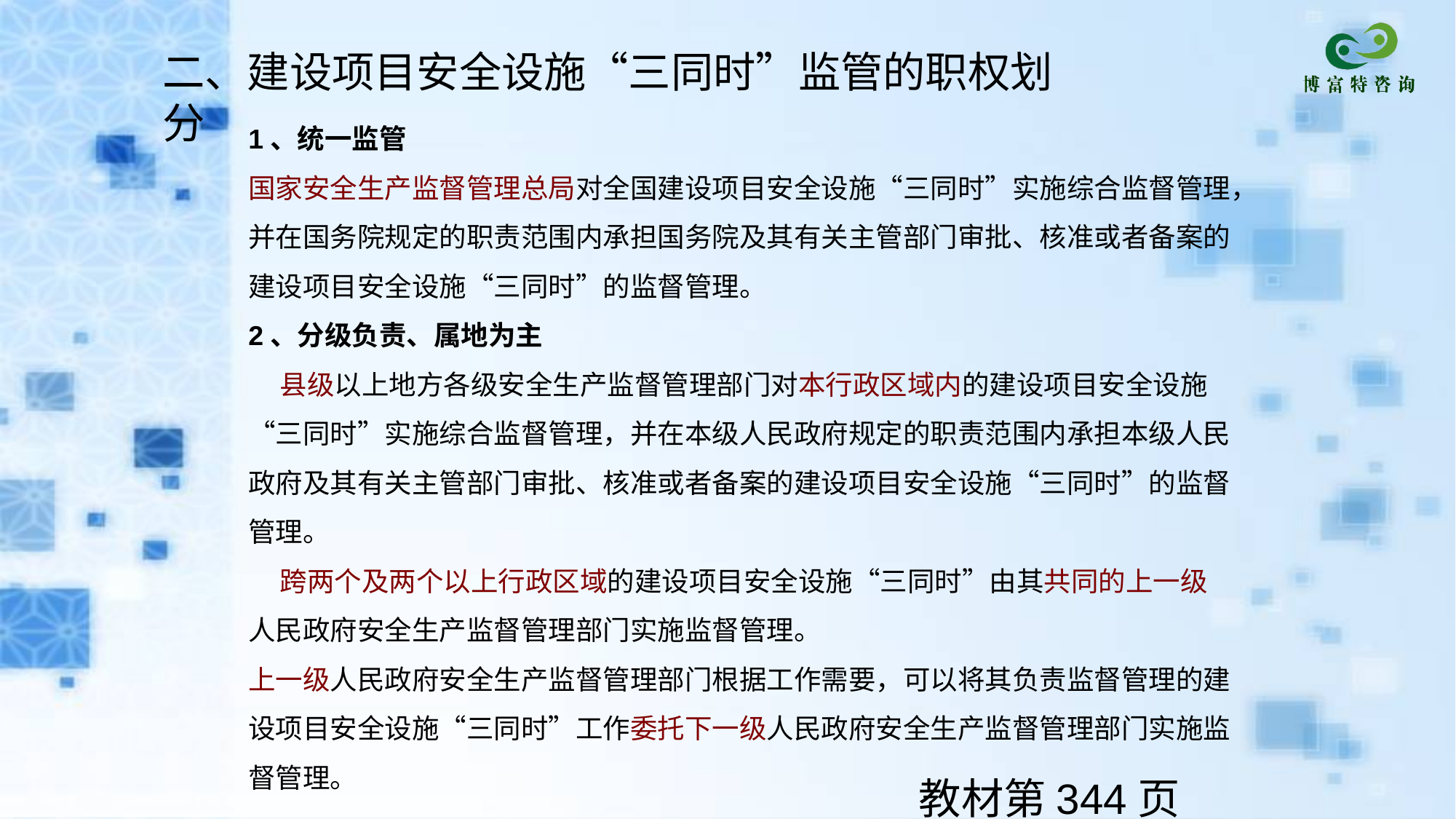

二、建设项目安全设施“三同时”监管的职权划分
1、统一监管
国家安全生产监督管理总局对全国建设项目安全设施“三同时”实施综合监督管理，并在国务院规定的职责范围内承担国务院及其有关主管部门审批、核准或者备案的建设项目安全设施“三同时”的监督管理。
2、分级负责、属地为主
    县级以上地方各级安全生产监督管理部门对本行政区域内的建设项目安全设施“三同时”实施综合监督管理，并在本级人民政府规定的职责范围内承担本级人民政府及其有关主管部门审批、核准或者备案的建设项目安全设施“三同时”的监督管理。
    跨两个及两个以上行政区域的建设项目安全设施“三同时”由其共同的上一级人民政府安全生产监督管理部门实施监督管理。
上一级人民政府安全生产监督管理部门根据工作需要，可以将其负责监督管理的建设项目安全设施“三同时”工作委托下一级人民政府安全生产监督管理部门实施监督管理。
教材第344页